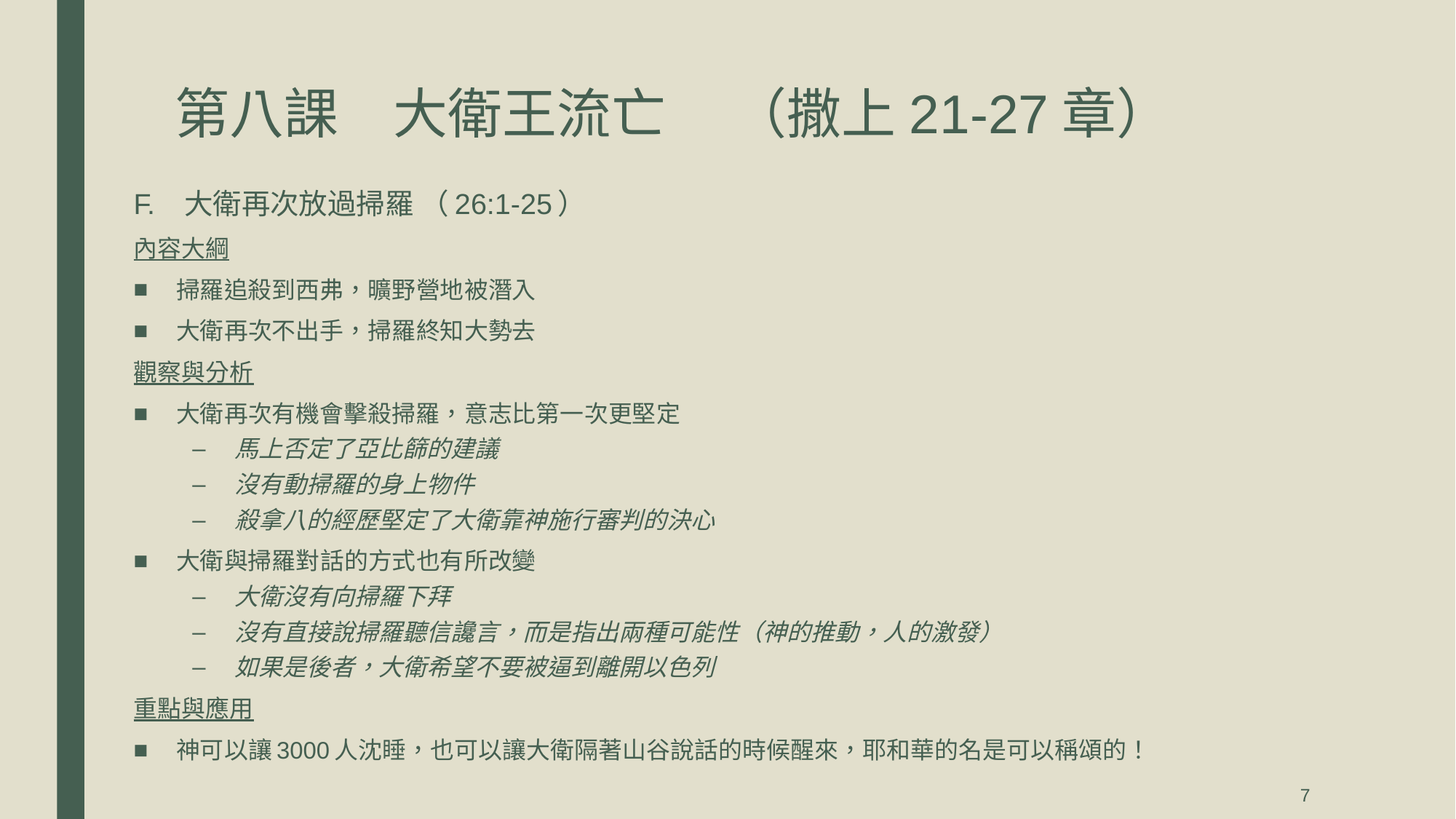

# 第八課	大衛王流亡	 （撒上21-27章）
大衛再次放過掃羅 （26:1-25）
內容大綱
掃羅追殺到西弗，曠野營地被潛入
大衛再次不出手，掃羅終知大勢去
觀察與分析
大衛再次有機會擊殺掃羅，意志比第一次更堅定
馬上否定了亞比篩的建議
沒有動掃羅的身上物件
殺拿八的經歷堅定了大衛靠神施行審判的決心
大衛與掃羅對話的方式也有所改變
大衛沒有向掃羅下拜
沒有直接說掃羅聽信讒言，而是指出兩種可能性（神的推動，人的激發）
如果是後者，大衛希望不要被逼到離開以色列
重點與應用
神可以讓3000人沈睡，也可以讓大衛隔著山谷說話的時候醒來，耶和華的名是可以稱頌的！

7